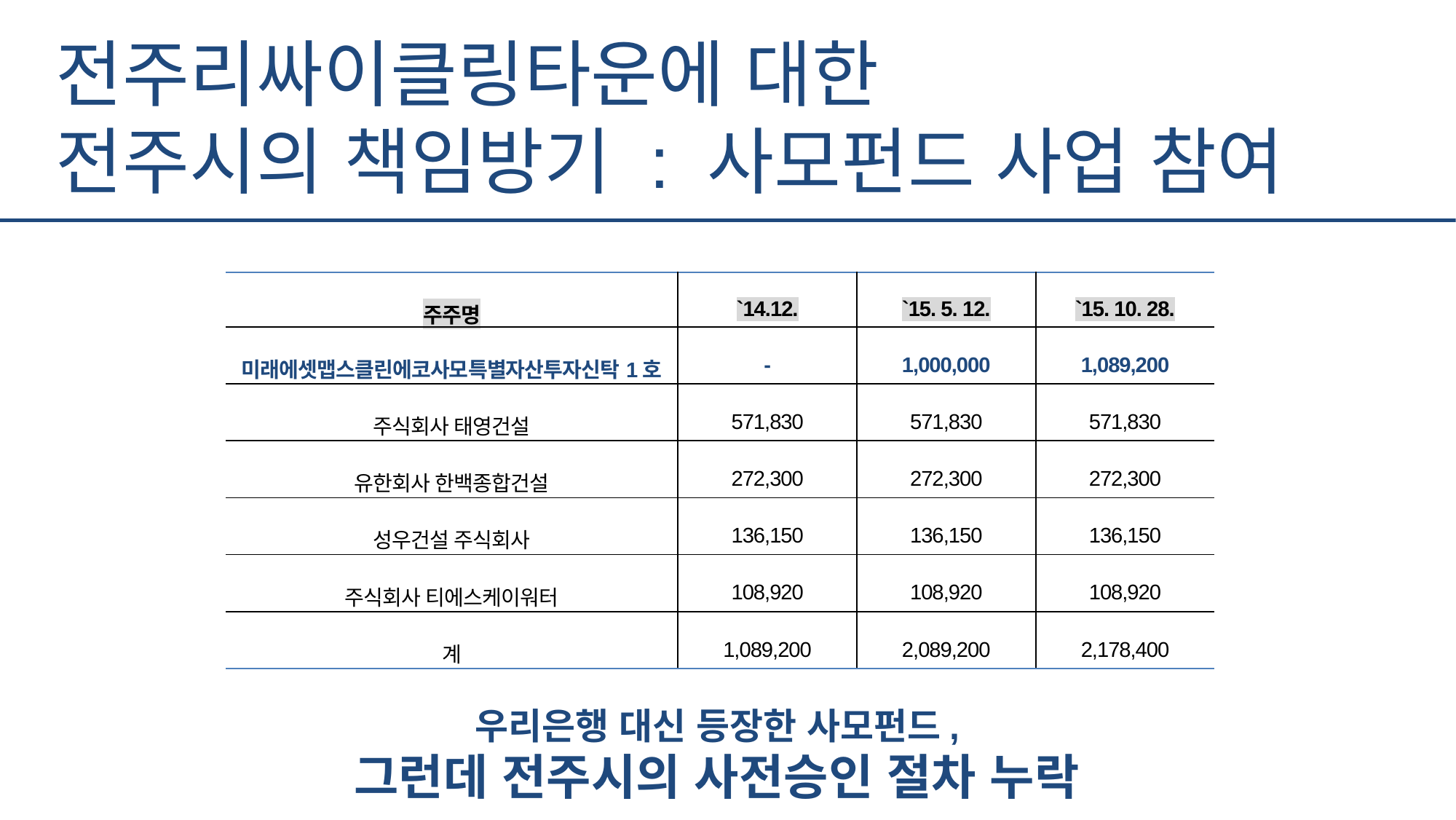

전주리싸이클링타운에 대한
전주시의 책임방기 : 사모펀드 사업 참여
| 주주명 | `14.12. | `15. 5. 12. | `15. 10. 28. |
| --- | --- | --- | --- |
| 미래에셋맵스클린에코사모특별자산투자신탁1호 | - | 1,000,000 | 1,089,200 |
| 주식회사 태영건설 | 571,830 | 571,830 | 571,830 |
| 유한회사 한백종합건설 | 272,300 | 272,300 | 272,300 |
| 성우건설 주식회사 | 136,150 | 136,150 | 136,150 |
| 주식회사 티에스케이워터 | 108,920 | 108,920 | 108,920 |
| 계 | 1,089,200 | 2,089,200 | 2,178,400 |

우리은행 대신 등장한 사모펀드,
그런데 전주시의 사전승인 절차 누락
15